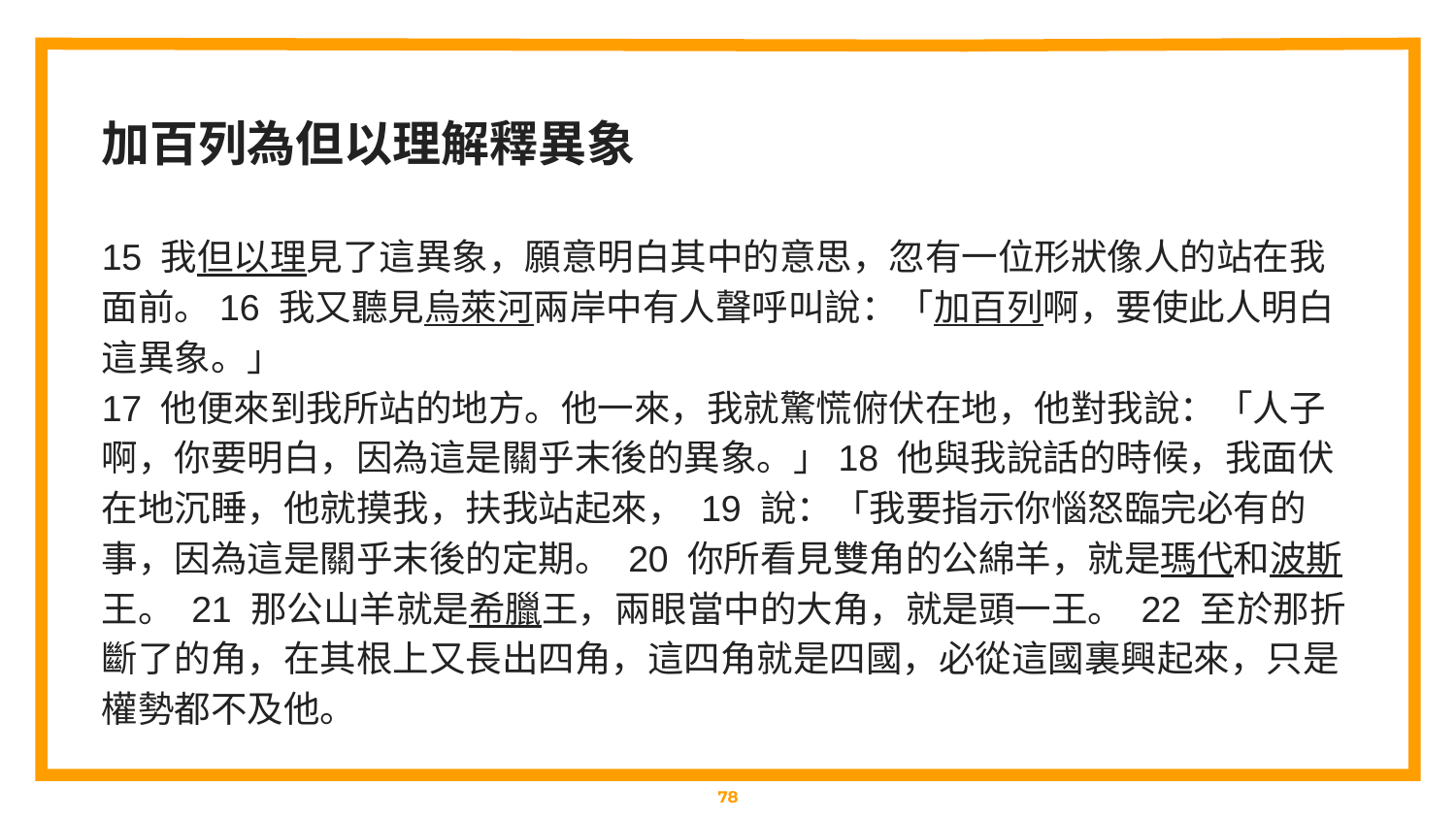

加百列為但以理解釋異象

15 我但以理見了這異象，願意明白其中的意思，忽有一位形狀像人的站在我面前。16 我又聽見烏萊河兩岸中有人聲呼叫說：「加百列啊，要使此人明白這異象。」
17 他便來到我所站的地方。他一來，我就驚慌俯伏在地，他對我說：「人子啊，你要明白，因為這是關乎末後的異象。」18 他與我說話的時候，我面伏在地沉睡，他就摸我，扶我站起來， 19 說：「我要指示你惱怒臨完必有的事，因為這是關乎末後的定期。 20 你所看見雙角的公綿羊，就是瑪代和波斯王。 21 那公山羊就是希臘王，兩眼當中的大角，就是頭一王。 22 至於那折斷了的角，在其根上又長出四角，這四角就是四國，必從這國裏興起來，只是權勢都不及他。
78